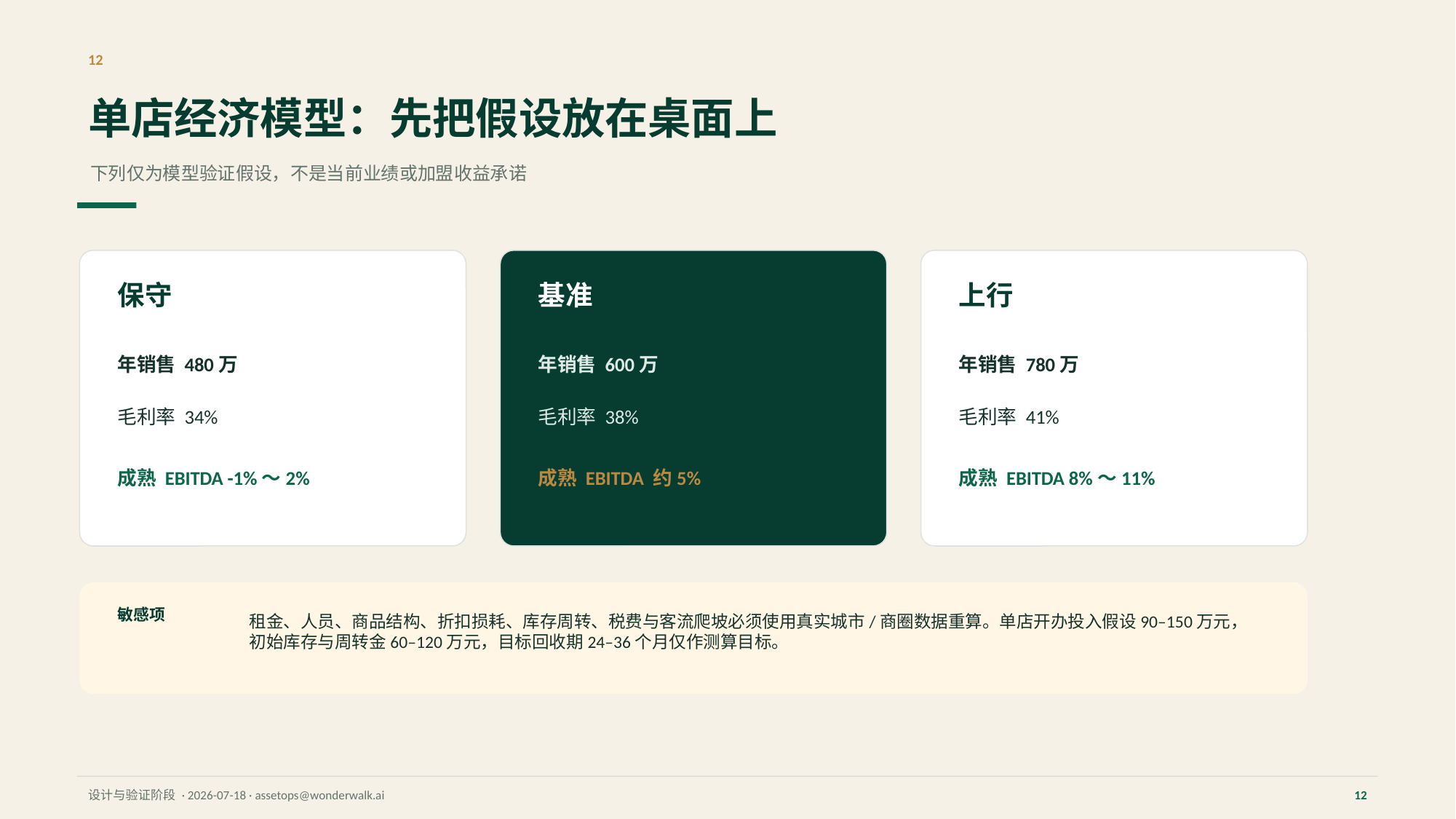

12
单店经济模型：先把假设放在桌面上
下列仅为模型验证假设，不是当前业绩或加盟收益承诺

保守
基准
上行
年销售 480万
年销售 600万
年销售 780万
毛利率 34%
毛利率 38%
毛利率 41%
成熟 EBITDA -1%～2%
成熟 EBITDA 约5%
成熟 EBITDA 8%～11%

租金、人员、商品结构、折扣损耗、库存周转、税费与客流爬坡必须使用真实城市/商圈数据重算。单店开办投入假设90–150万元，初始库存与周转金60–120万元，目标回收期24–36个月仅作测算目标。
敏感项

设计与验证阶段 · 2026-07-18 · assetops@wonderwalk.ai
12